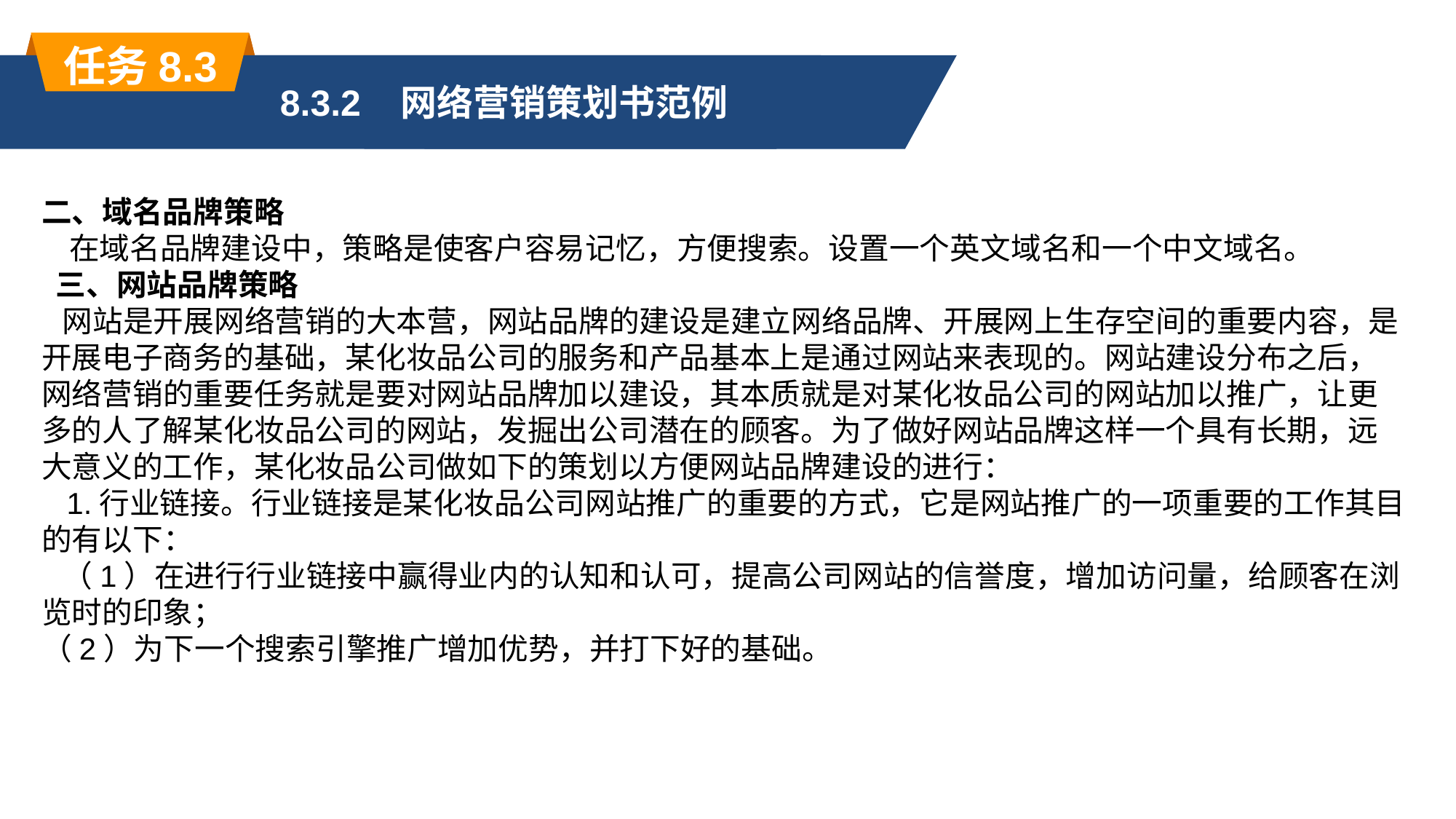

任务8.3
HUANXIANG PPT

单击此处添加标题文本内容
8.3.2   网络营销策划书范例
二、域名品牌策略
   在域名品牌建设中，策略是使客户容易记忆，方便搜索。设置一个英文域名和一个中文域名。
 三、网站品牌策略
  网站是开展网络营销的大本营，网站品牌的建设是建立网络品牌、开展网上生存空间的重要内容，是开展电子商务的基础，某化妆品公司的服务和产品基本上是通过网站来表现的。网站建设分布之后，网络营销的重要任务就是要对网站品牌加以建设，其本质就是对某化妆品公司的网站加以推广，让更多的人了解某化妆品公司的网站，发掘出公司潜在的顾客。为了做好网站品牌这样一个具有长期，远大意义的工作，某化妆品公司做如下的策划以方便网站品牌建设的进行：
   1.行业链接。行业链接是某化妆品公司网站推广的重要的方式，它是网站推广的一项重要的工作其目的有以下：
  （1）在进行行业链接中赢得业内的认知和认可，提高公司网站的信誉度，增加访问量，给顾客在浏览时的印象；
（2）为下一个搜索引擎推广增加优势，并打下好的基础。